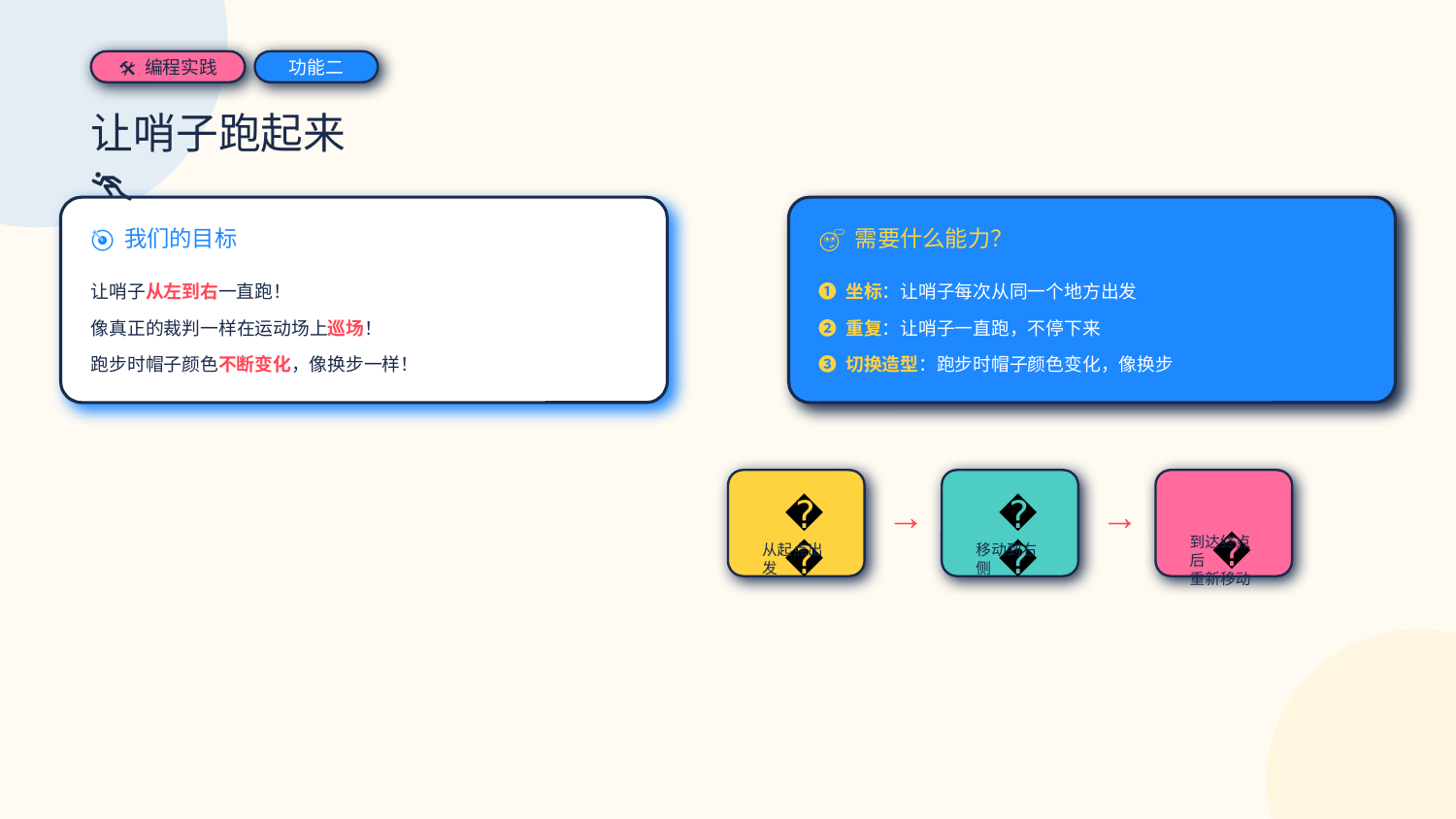

🛠 编程实践
功能二
让哨子跑起来 🏃

🎯 我们的目标
🤔 需要什么能力？
让哨子从左到右一直跑！
像真正的裁判一样在运动场上巡场！
跑步时帽子颜色不断变化，像换步一样！
❶ 坐标：让哨子每次从同一个地方出发
❷ 重复：让哨子一直跑，不停下来
❸ 切换造型：跑步时帽子颜色变化，像换步

🔄
📍
🏃
→
→
到达终点后
重新移动
从起点出发
移动到右侧